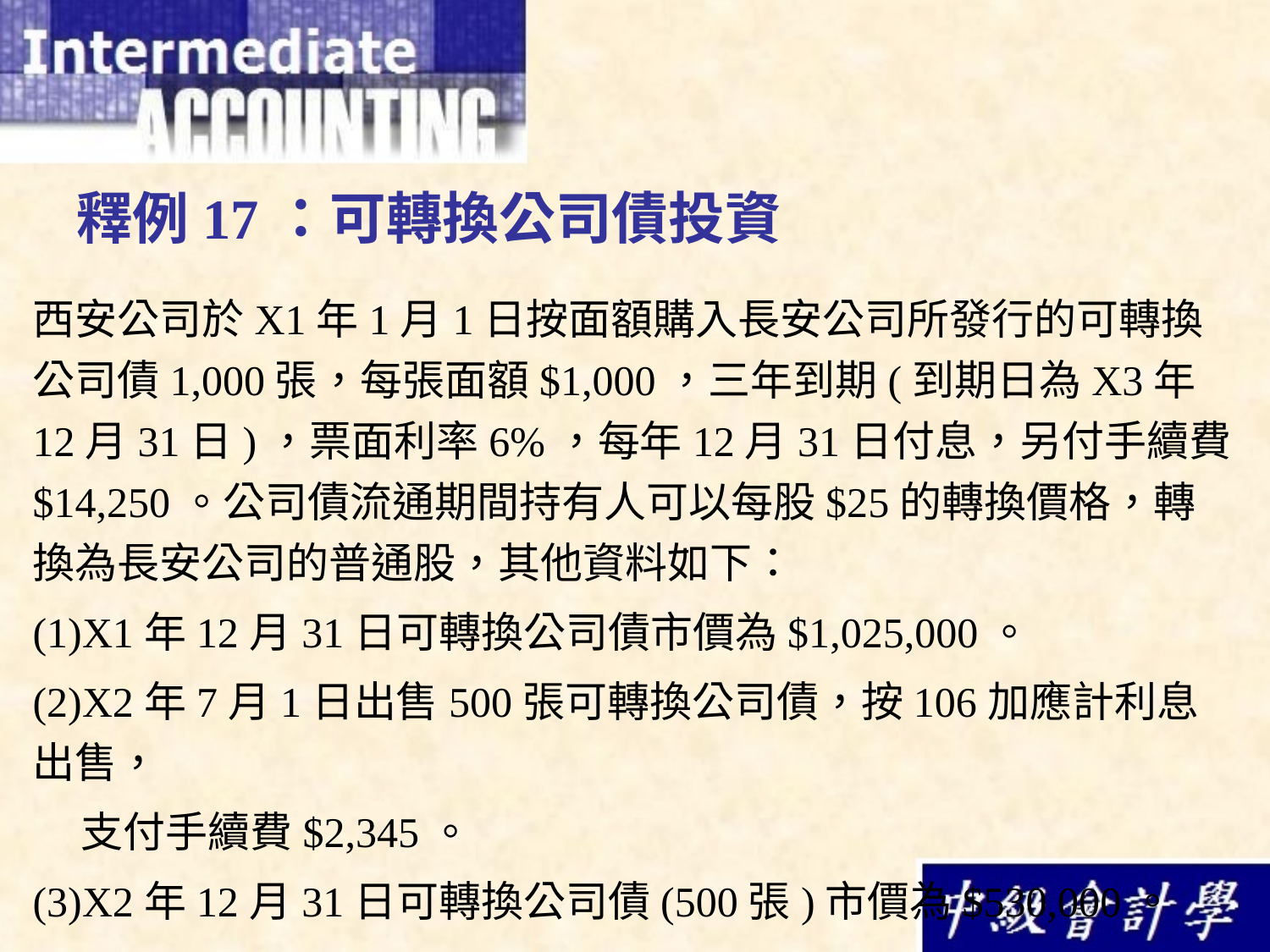

# 釋例17：可轉換公司債投資
西安公司於X1年1月1日按面額購入長安公司所發行的可轉換公司債1,000張，每張面額$1,000，三年到期(到期日為X3年12月31日)，票面利率6%，每年12月31日付息，另付手續費$14,250。公司債流通期間持有人可以每股$25的轉換價格，轉換為長安公司的普通股，其他資料如下：
(1)X1年12月31日可轉換公司債市價為$1,025,000。
(2)X2年7月1日出售500張可轉換公司債，按106加應計利息出售，
    支付手續費$2,345。
(3)X2年12月31日可轉換公司債(500張)市價為$530,000。